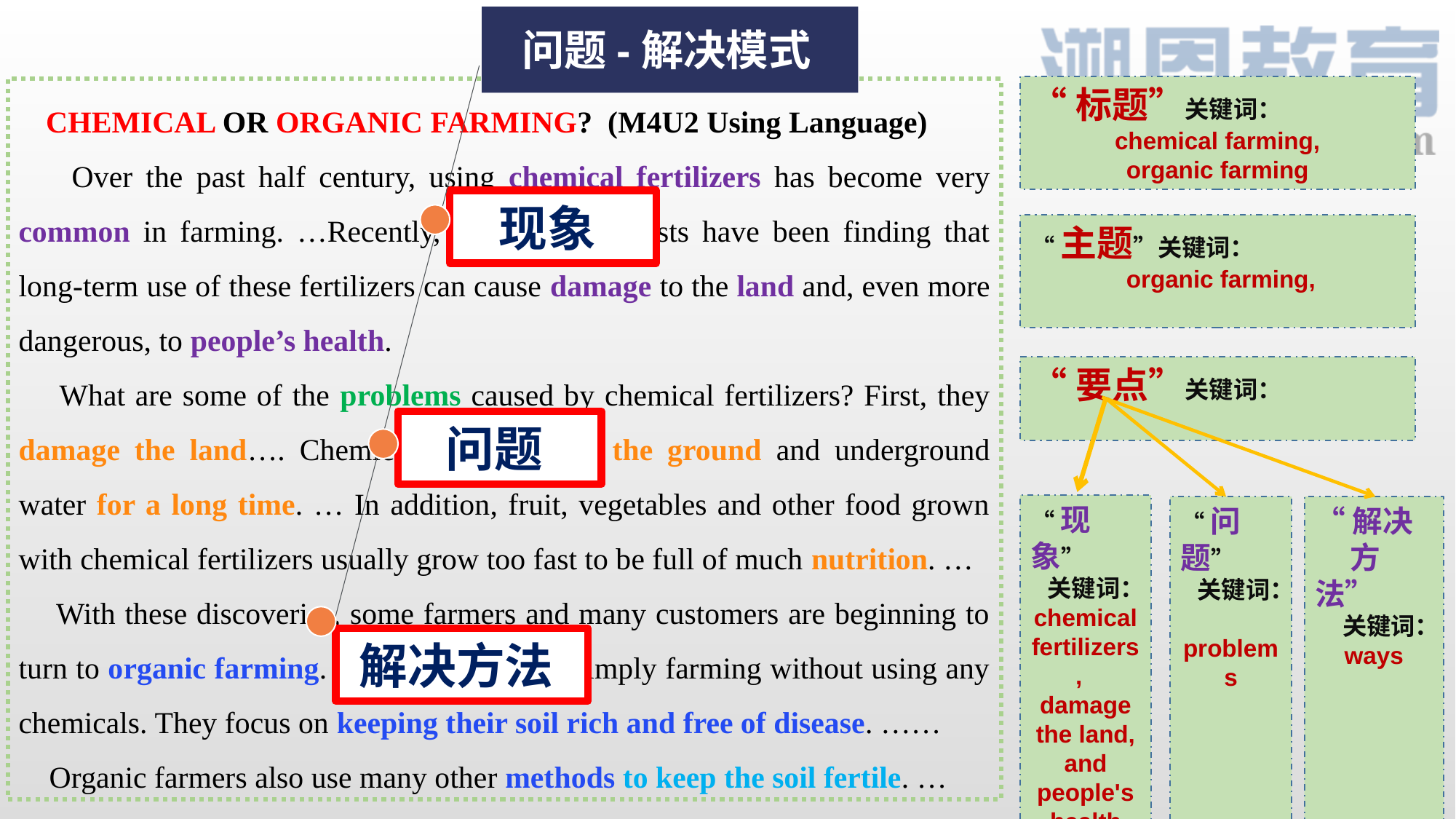

问题-解决模式
“标题”关键词：
 chemical farming,
organic farming
      CHEMICAL OR ORGANIC FARMING?  (M4U2 Using Language)
    Over the past half century, using chemical fertilizers has become very common in farming. …Recently, however, scientists have been finding that long-term use of these fertilizers can cause damage to the land and, even more dangerous, to people’s health.
    What are some of the problems caused by chemical fertilizers? First, they damage the land…. Chemicals also stay in the ground and underground water for a long time. … In addition, fruit, vegetables and other food grown with chemical fertilizers usually grow too fast to be full of much nutrition. …
    With these discoveries, some farmers and many customers are beginning to turn to organic farming. Organic farming is simply farming without using any chemicals. They focus on keeping their soil rich and free of disease. ……
    Organic farmers also use many other methods to keep the soil fertile. …
现象

“主题”关键词：
 organic farming,

“要点”关键词：

问题

“现象”
  关键词：
chemical fertilizers,
damage
the land,
and people's
health

“问题”
  关键词：

problems

“解决
    方法”
    关键词：
ways

解决方法